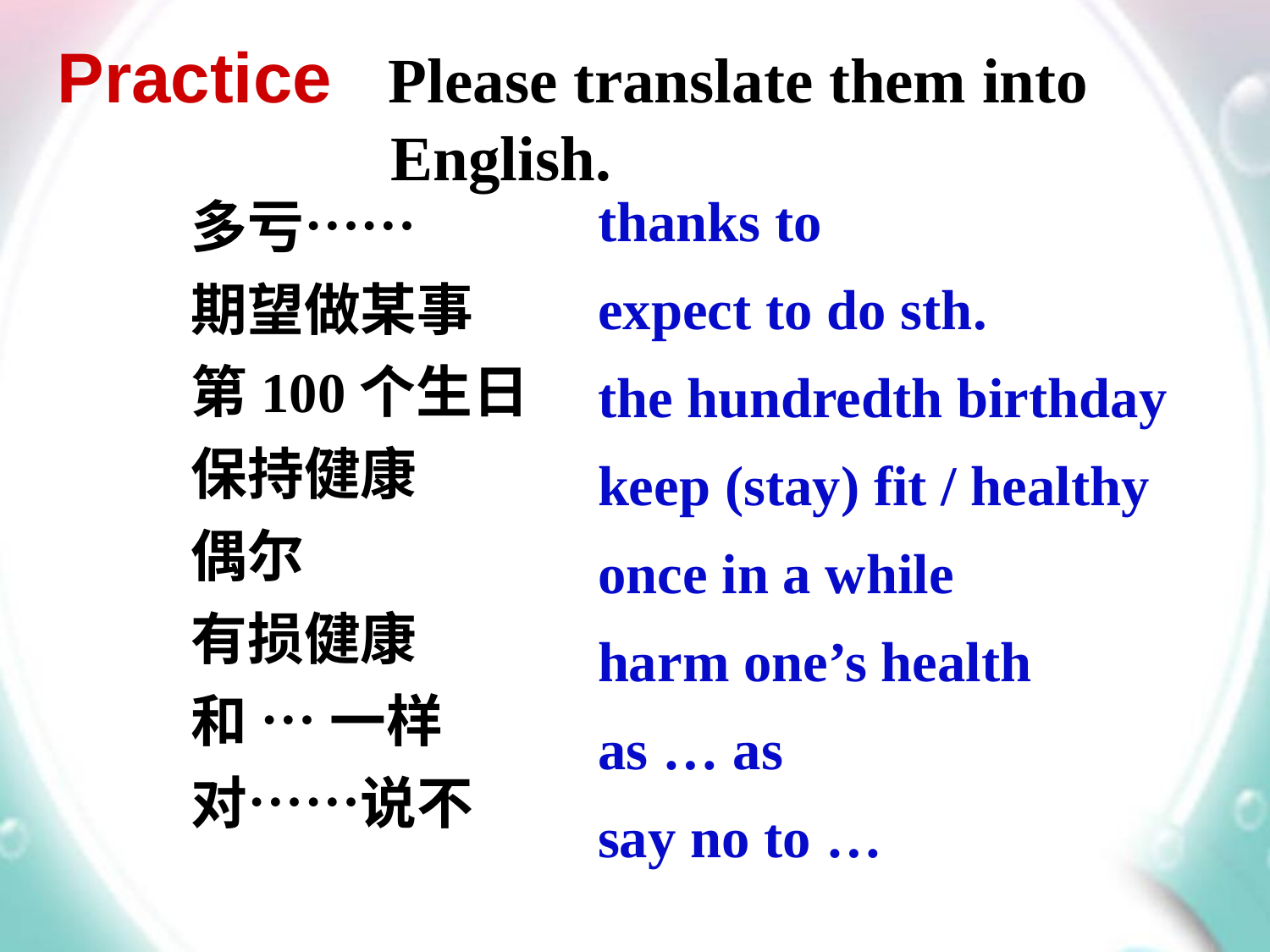

Practice    Please translate them into
                     English.
thanks to
expect to do sth.
the hundredth birthday
keep (stay) fit / healthy
once in a while
harm one’s health
as … as
say no to …
多亏……
期望做某事
第100个生日
保持健康
偶尔
有损健康
和 … 一样
对……说不